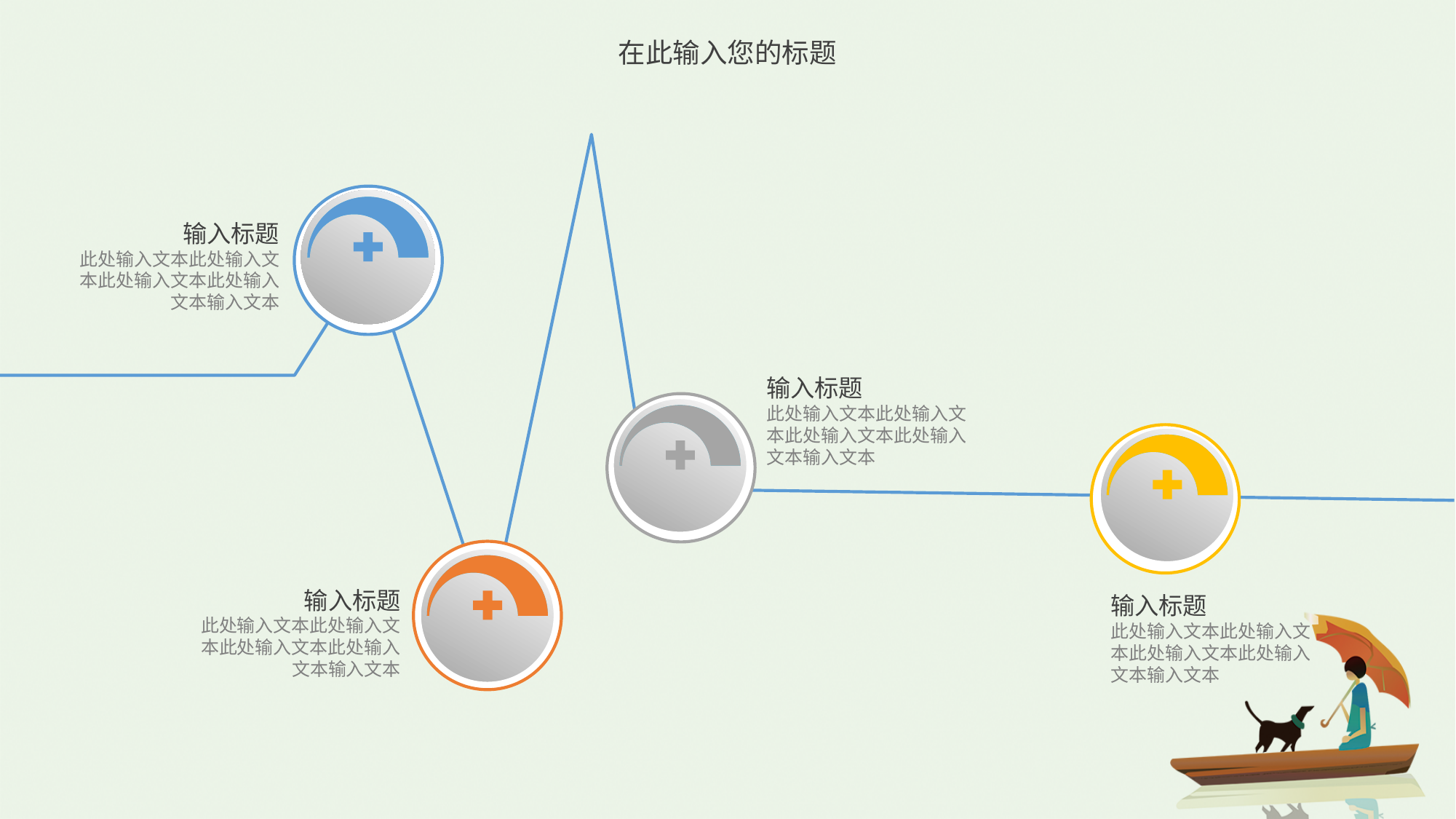

输入标题
此处输入文本此处输入文本此处输入文本此处输入文本输入文本
输入标题
此处输入文本此处输入文本此处输入文本此处输入文本输入文本

2
输入标题
此处输入文本此处输入文本此处输入文本此处输入文本输入文本
输入标题
此处输入文本此处输入文本此处输入文本此处输入文本输入文本